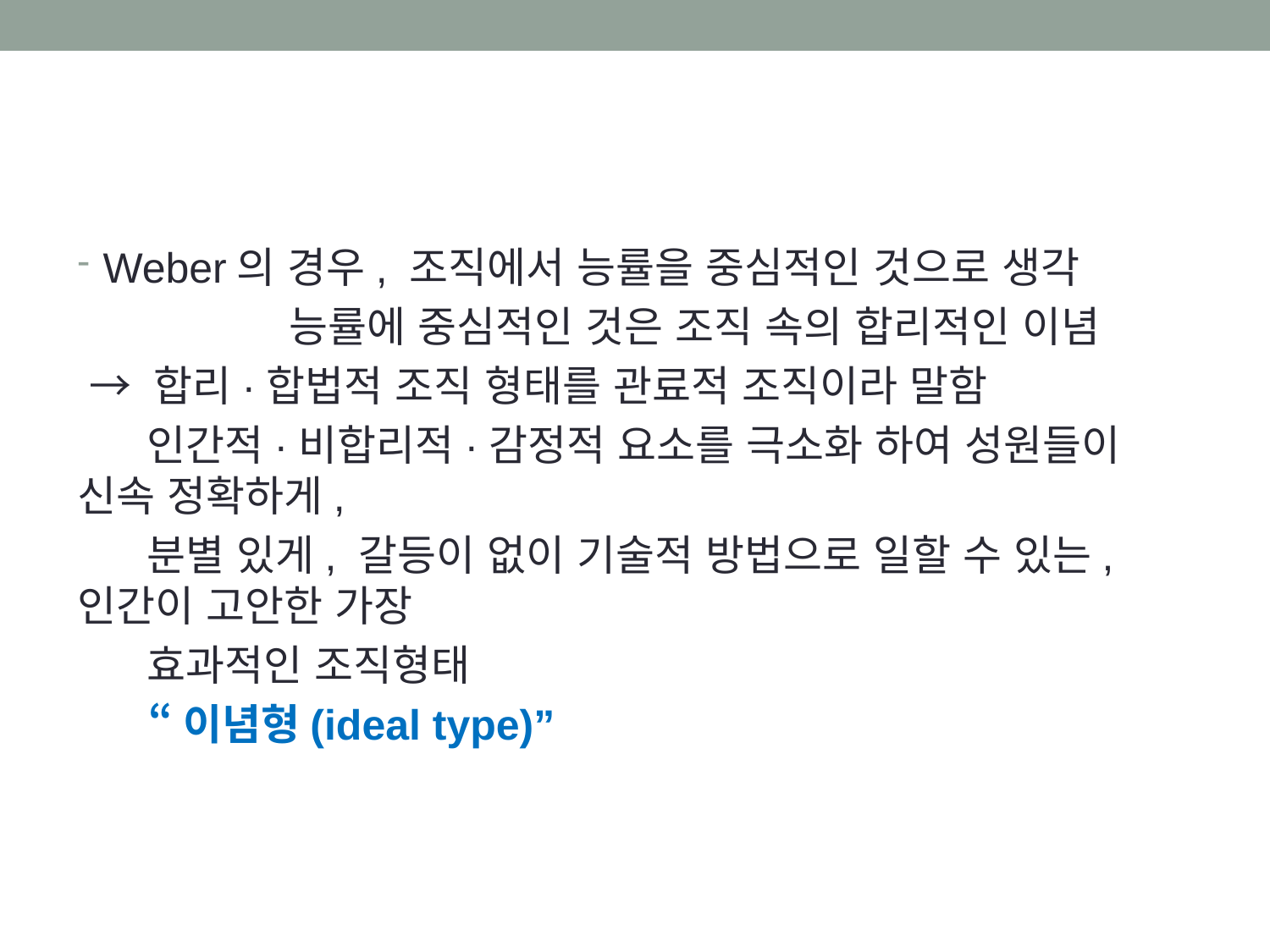

Weber의 경우, 조직에서 능률을 중심적인 것으로 생각
                 능률에 중심적인 것은 조직 속의 합리적인 이념
 → 합리·합법적 조직 형태를 관료적 조직이라 말함
     인간적·비합리적·감정적 요소를 극소화 하여 성원들이 신속 정확하게,
     분별 있게, 갈등이 없이 기술적 방법으로 일할 수 있는, 인간이 고안한 가장
     효과적인 조직형태
      “이념형(ideal type)”